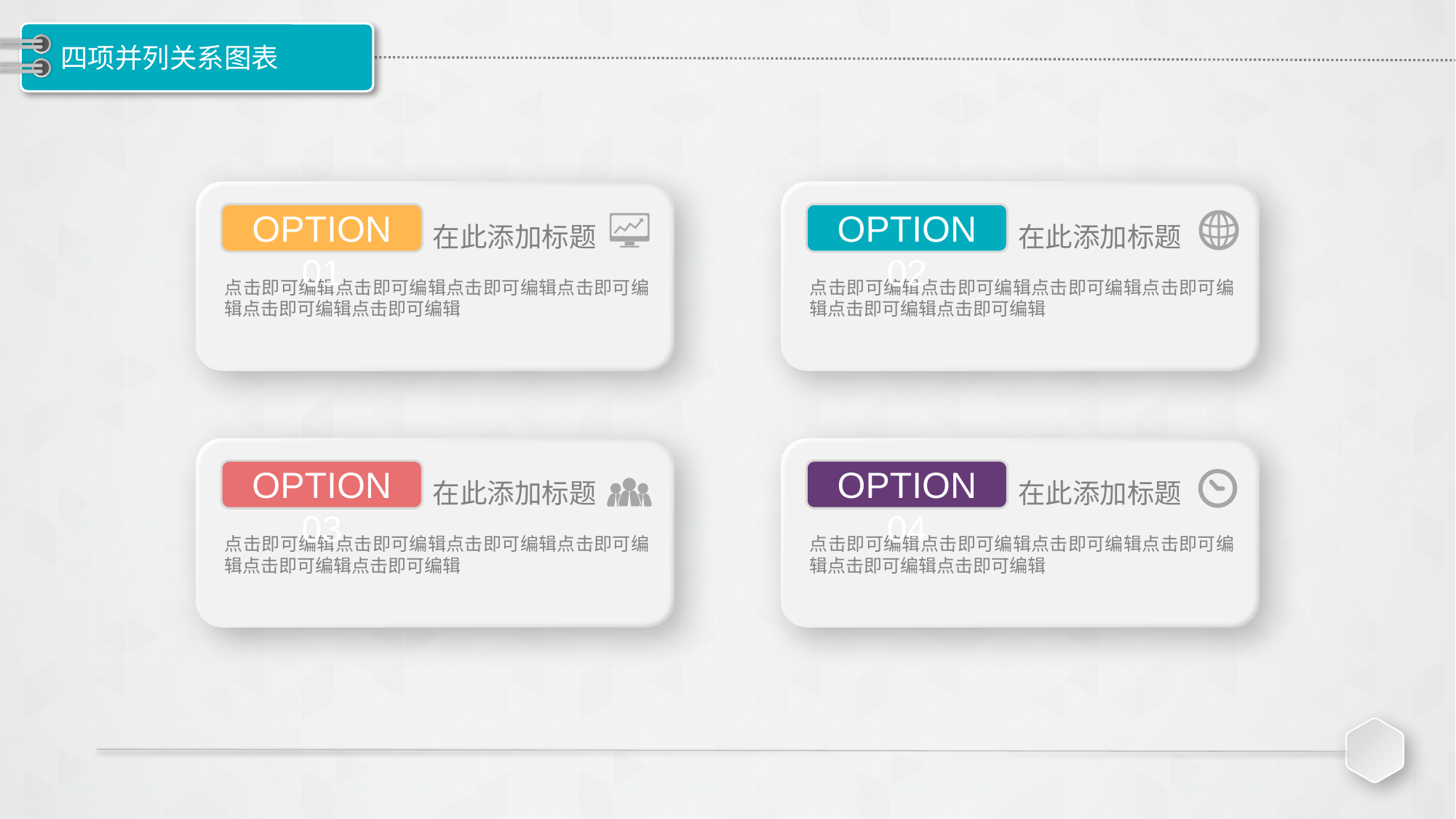

# 四项并列关系图表

OPTION 01

在此添加标题
点击即可编辑点击即可编辑点击即可编辑点击即可编辑点击即可编辑点击即可编辑

OPTION 02

在此添加标题
点击即可编辑点击即可编辑点击即可编辑点击即可编辑点击即可编辑点击即可编辑

OPTION 03

在此添加标题
点击即可编辑点击即可编辑点击即可编辑点击即可编辑点击即可编辑点击即可编辑

OPTION 04

在此添加标题
点击即可编辑点击即可编辑点击即可编辑点击即可编辑点击即可编辑点击即可编辑

118